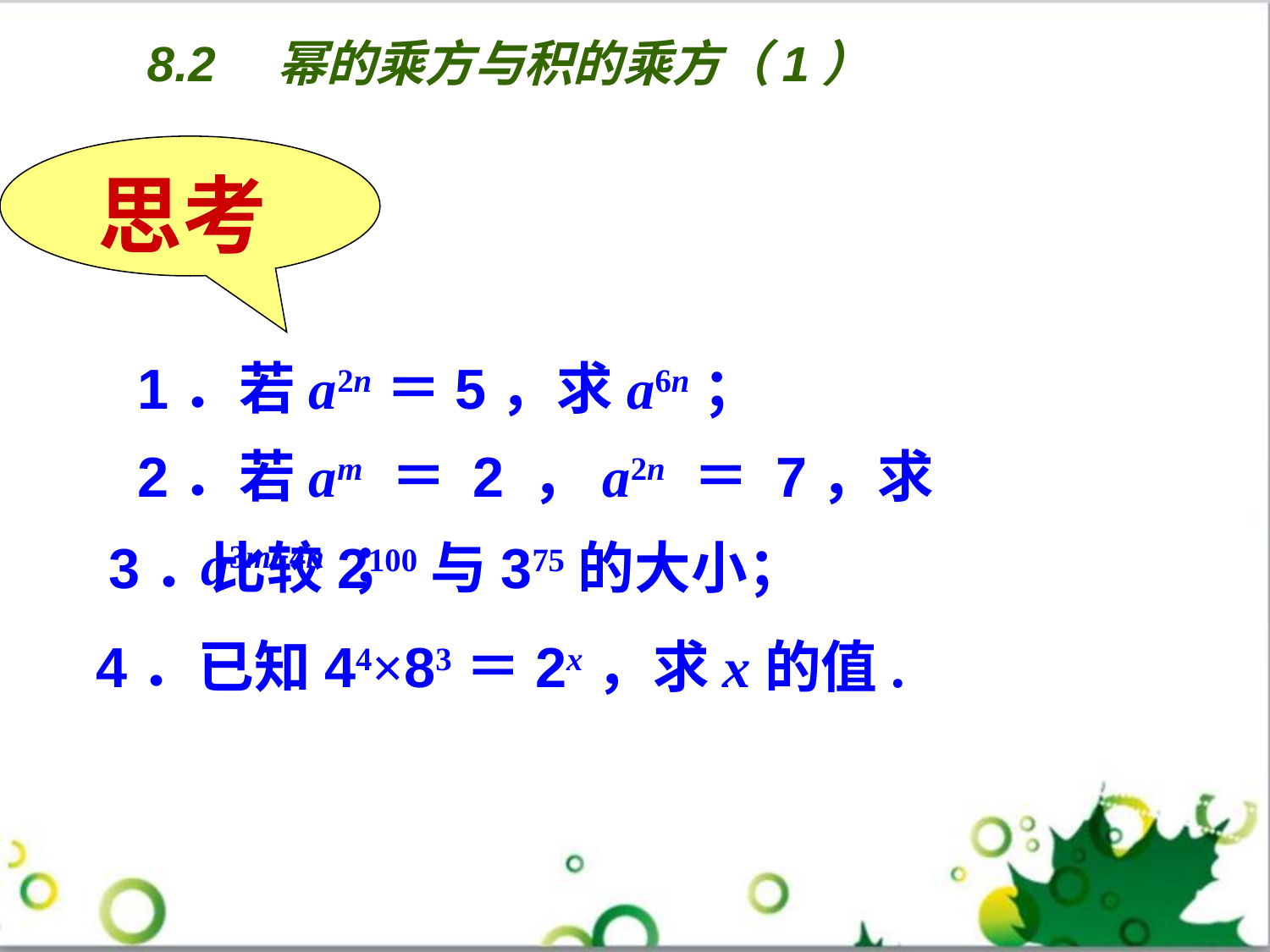

8.2　幂的乘方与积的乘方（1）

思考
1．若a2n＝5，求a6n；
2．若am ＝ 2 ，a2n ＝ 7，求a3m+4n ；
3．比较2100与375的大小；
4．已知44×83＝2x，求x的值.